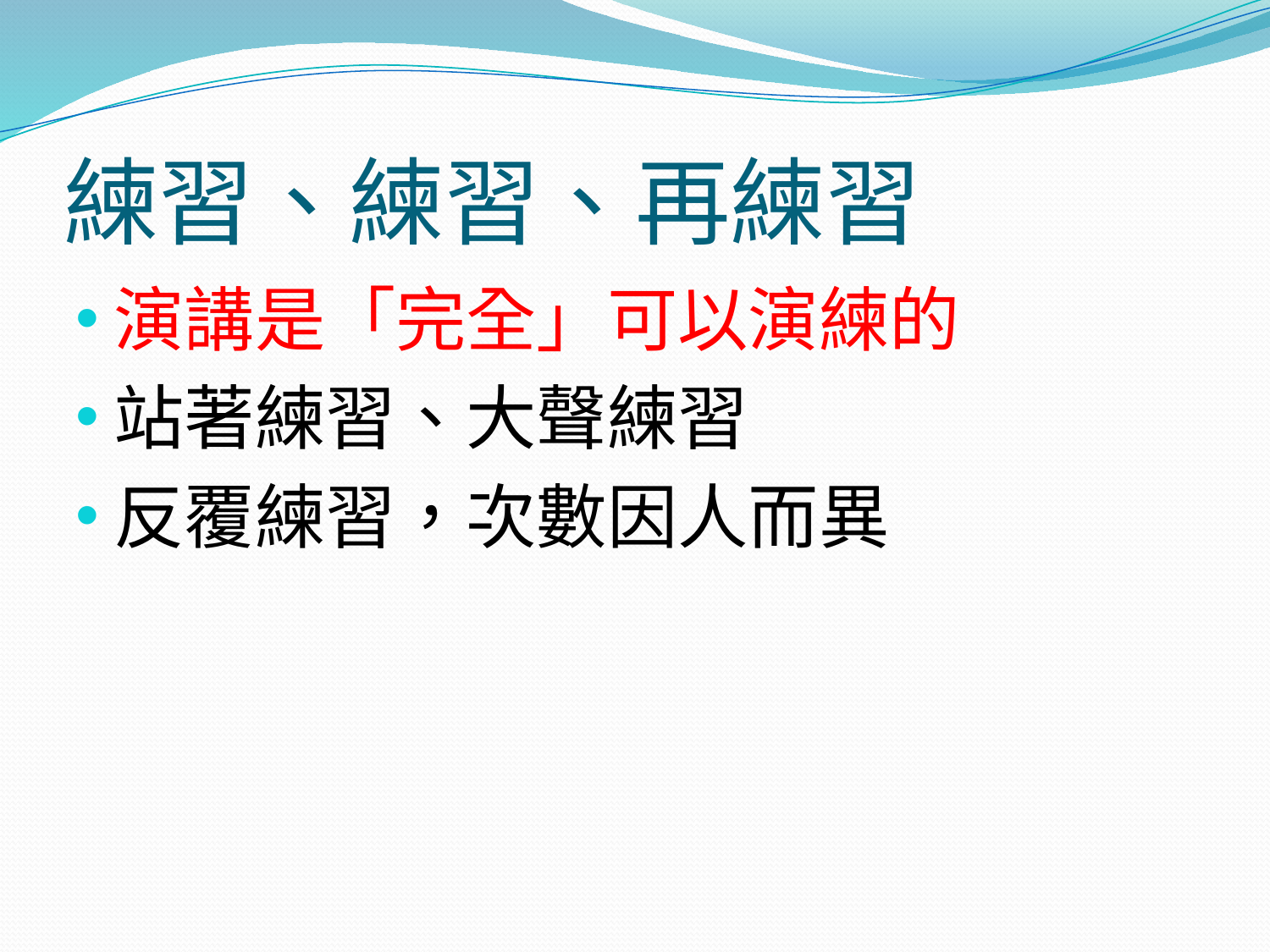

# 練習、練習、再練習
演講是「完全」可以演練的
站著練習、大聲練習
反覆練習，次數因人而異